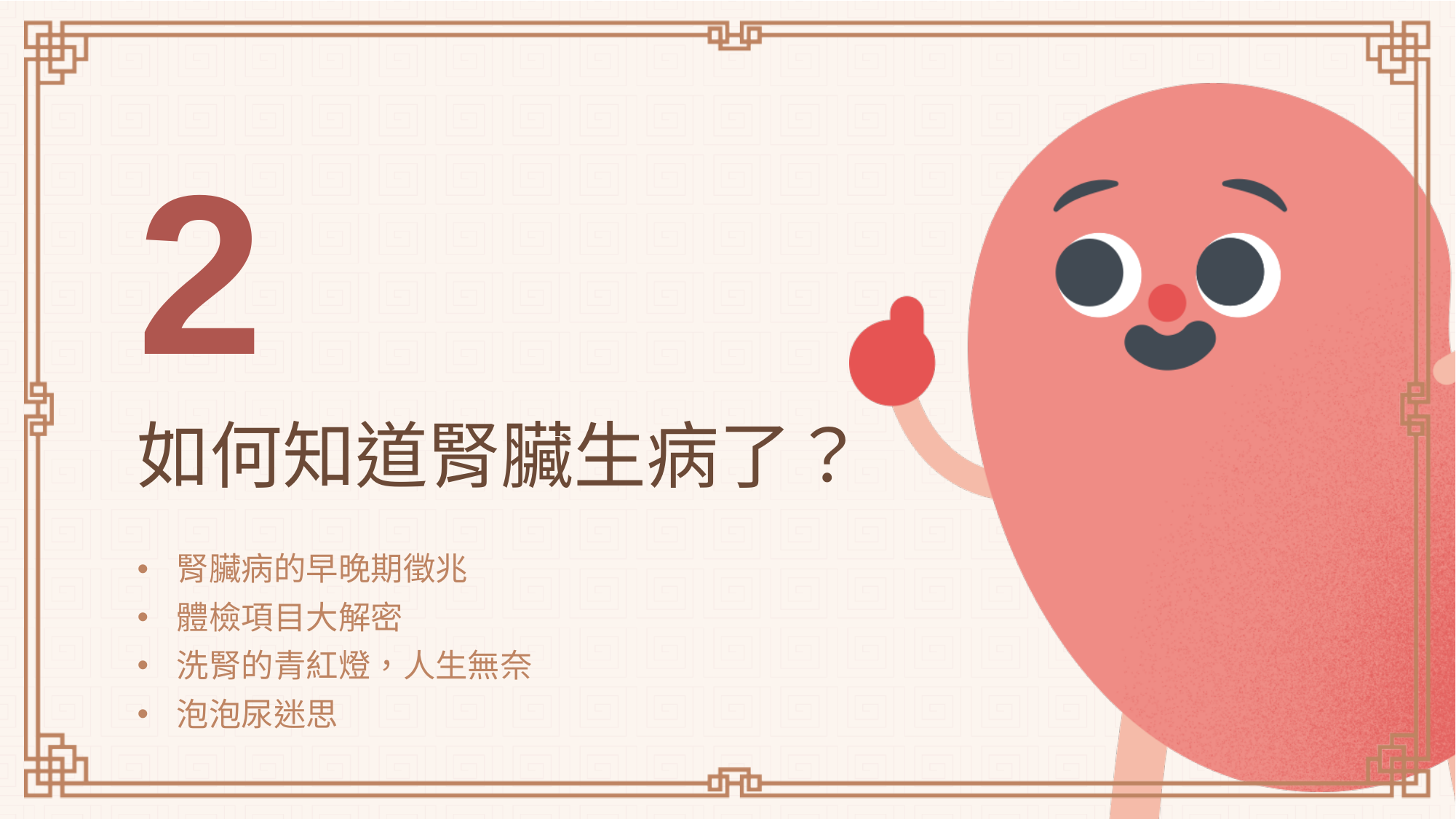

2
# 如何知道腎臟生病了？
腎臟病的早晚期徵兆
體檢項目大解密
洗腎的青紅燈，人生無奈
泡泡尿迷思